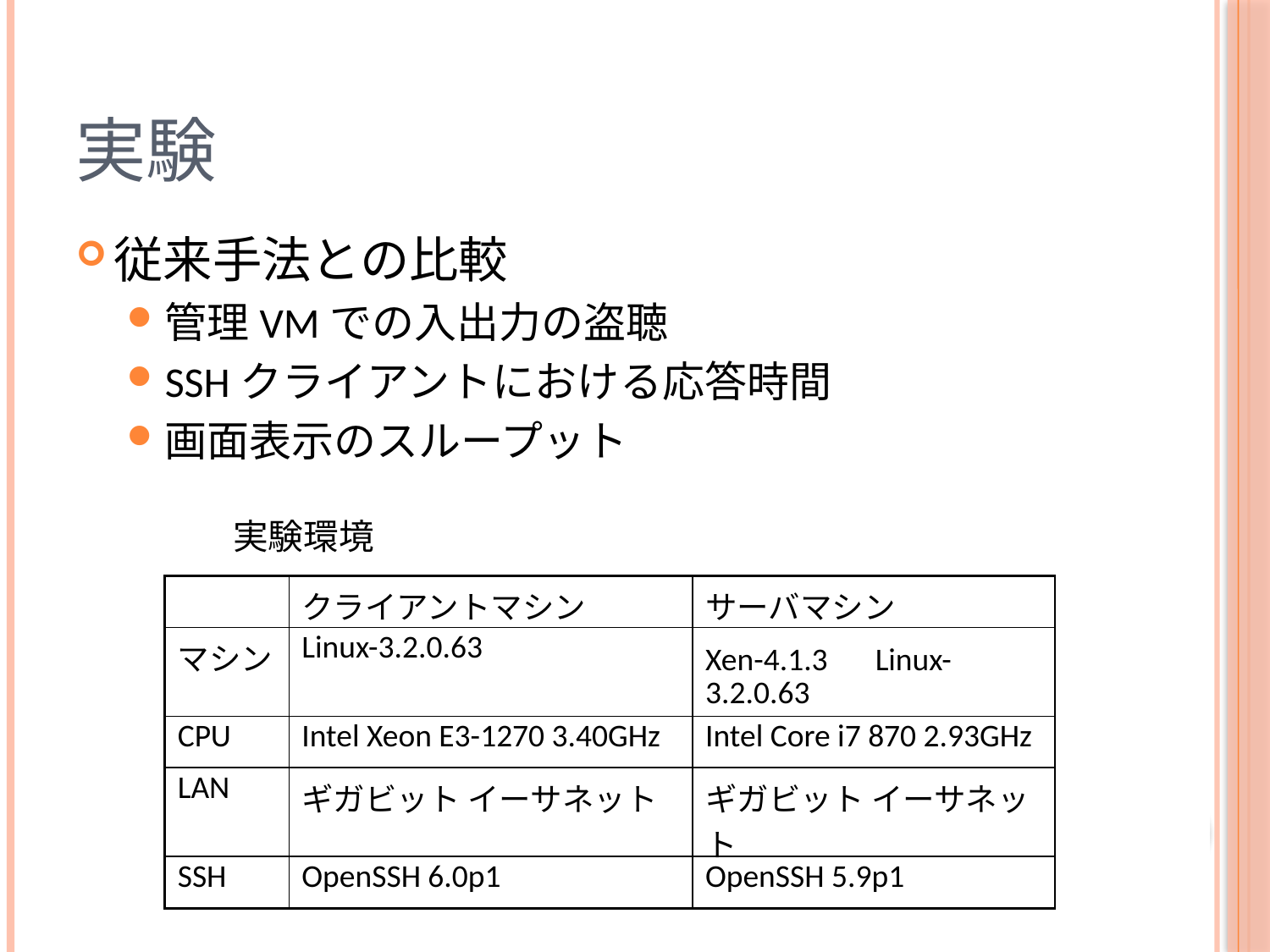

# 実験
従来手法との比較
管理VMでの入出力の盗聴
SSHクライアントにおける応答時間
画面表示のスループット
実験環境
|  | クライアントマシン | サーバマシン |
| --- | --- | --- |
| マシン | Linux-3.2.0.63 | Xen-4.1.3　Linux-3.2.0.63 |
| CPU | Intel Xeon E3-1270 3.40GHz | Intel Core i7 870 2.93GHz |
| LAN | ギガビット イーサネット | ギガビット イーサネット |
| SSH | OpenSSH 6.0p1 | OpenSSH 5.9p1 |